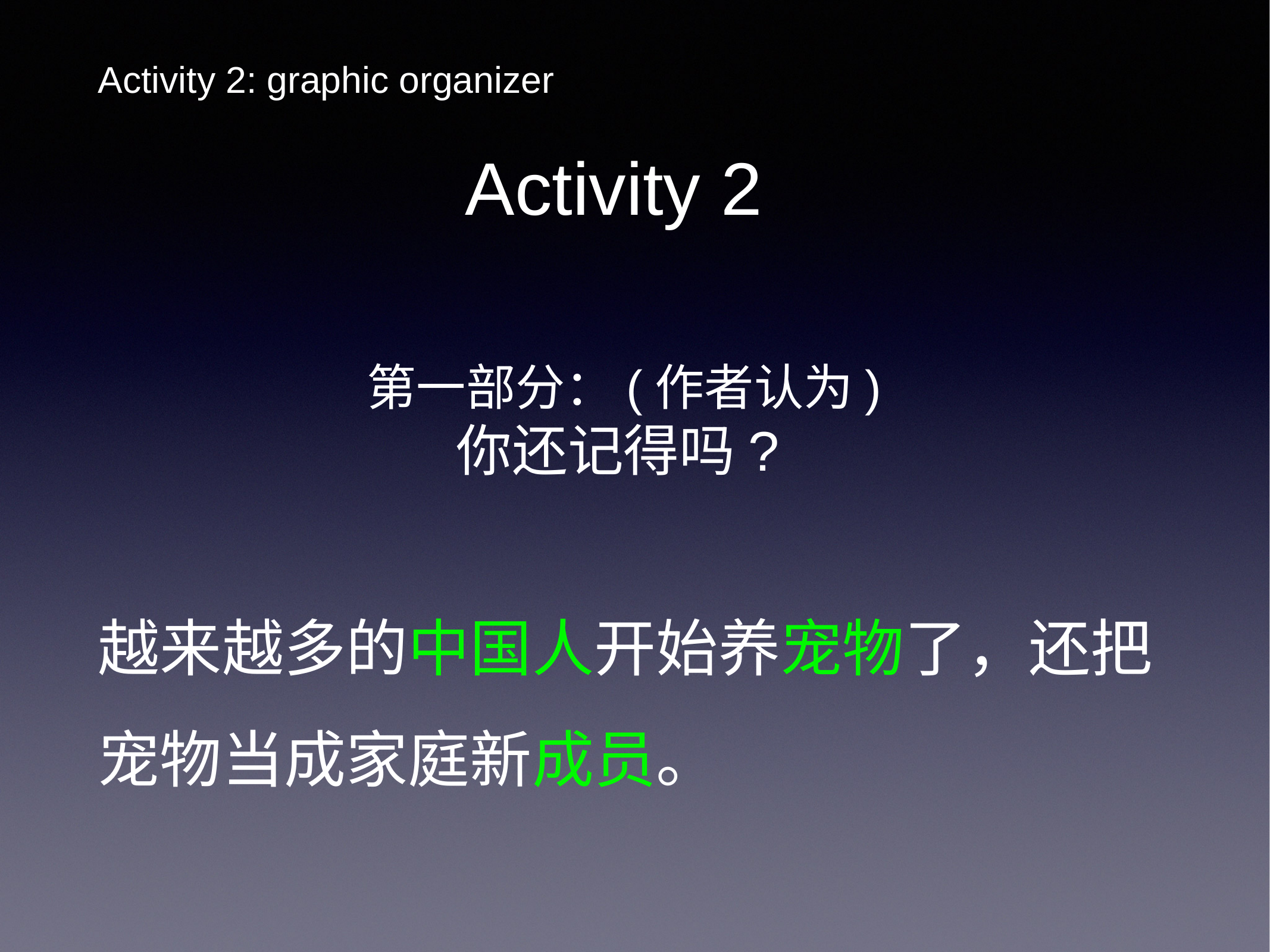

# Activity 2: graphic organizer

Activity 2
第一部分：(作者认为)
你还记得吗?

越来越多的中国人开始养宠物了，还把宠物当成家庭新成员。